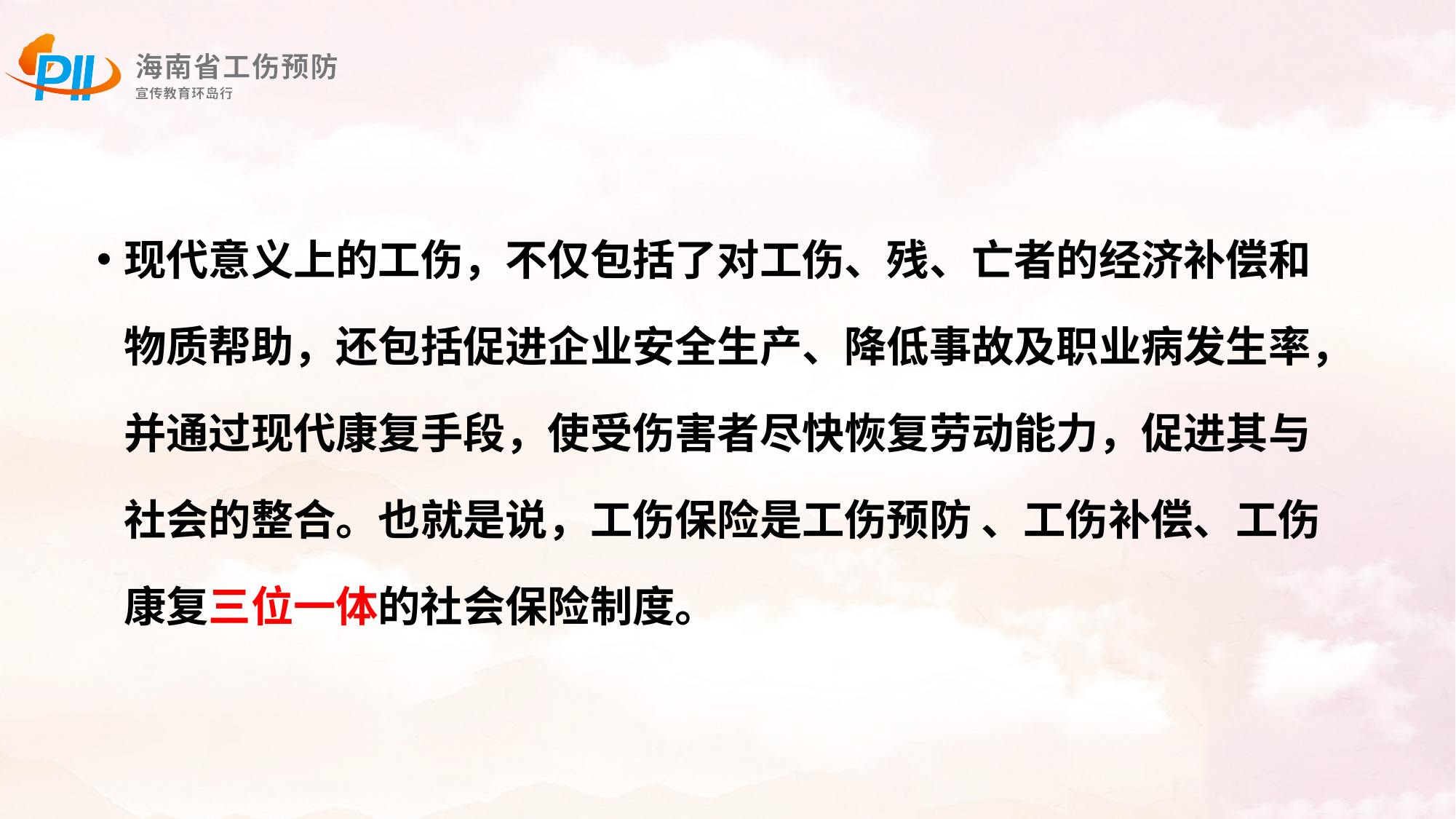

现代意义上的工伤，不仅包括了对工伤、残、亡者的经济补偿和物质帮助，还包括促进企业安全生产、降低事故及职业病发生率，并通过现代康复手段，使受伤害者尽快恢复劳动能力，促进其与社会的整合。也就是说，工伤保险是工伤预防 、工伤补偿、工伤康复三位一体的社会保险制度。